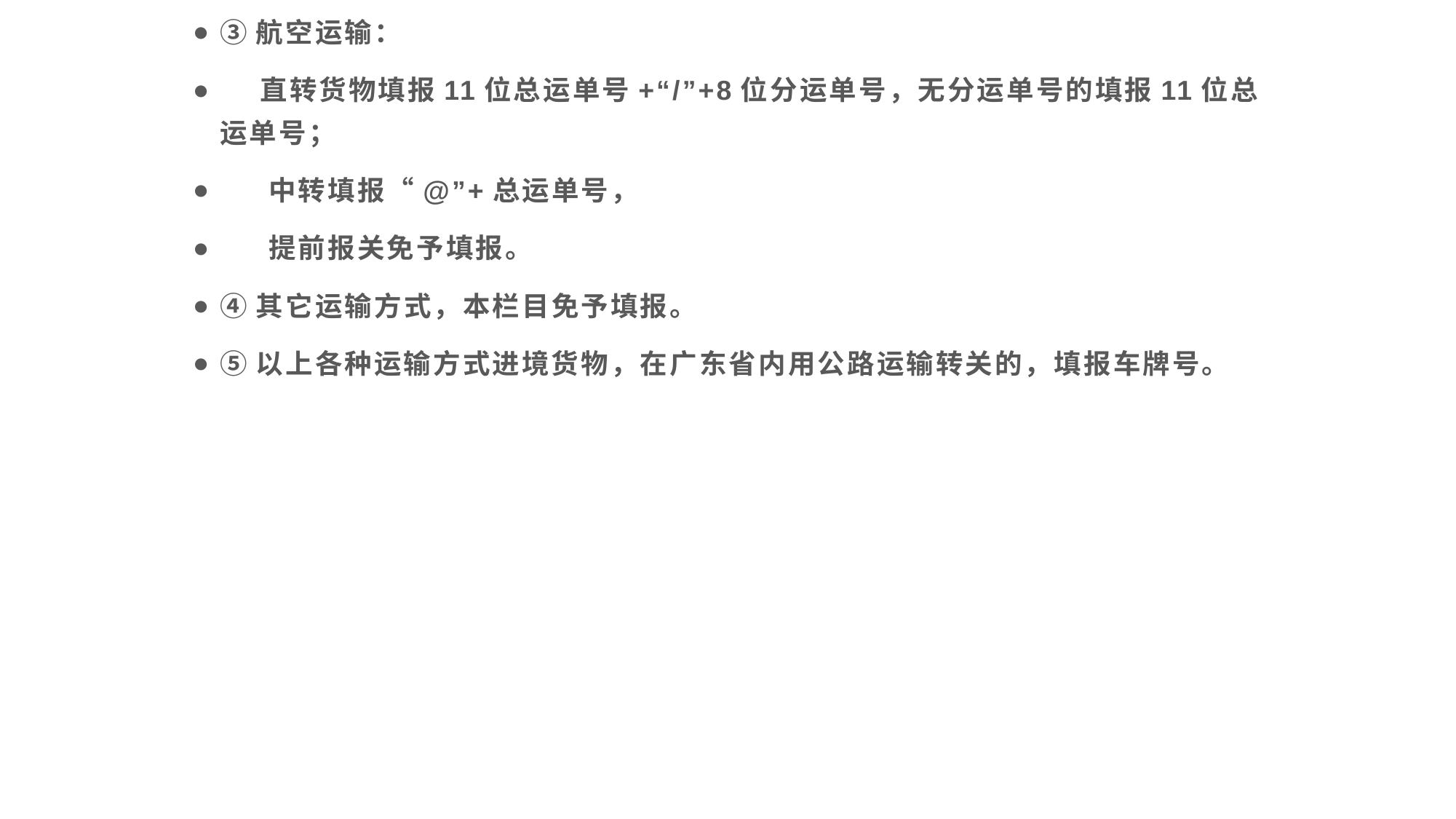

③航空运输：
    直转货物填报11位总运单号+“/”+8位分运单号，无分运单号的填报11位总运单号；
     中转填报“@”+总运单号，
     提前报关免予填报。
④其它运输方式，本栏目免予填报。
⑤以上各种运输方式进境货物，在广东省内用公路运输转关的，填报车牌号。